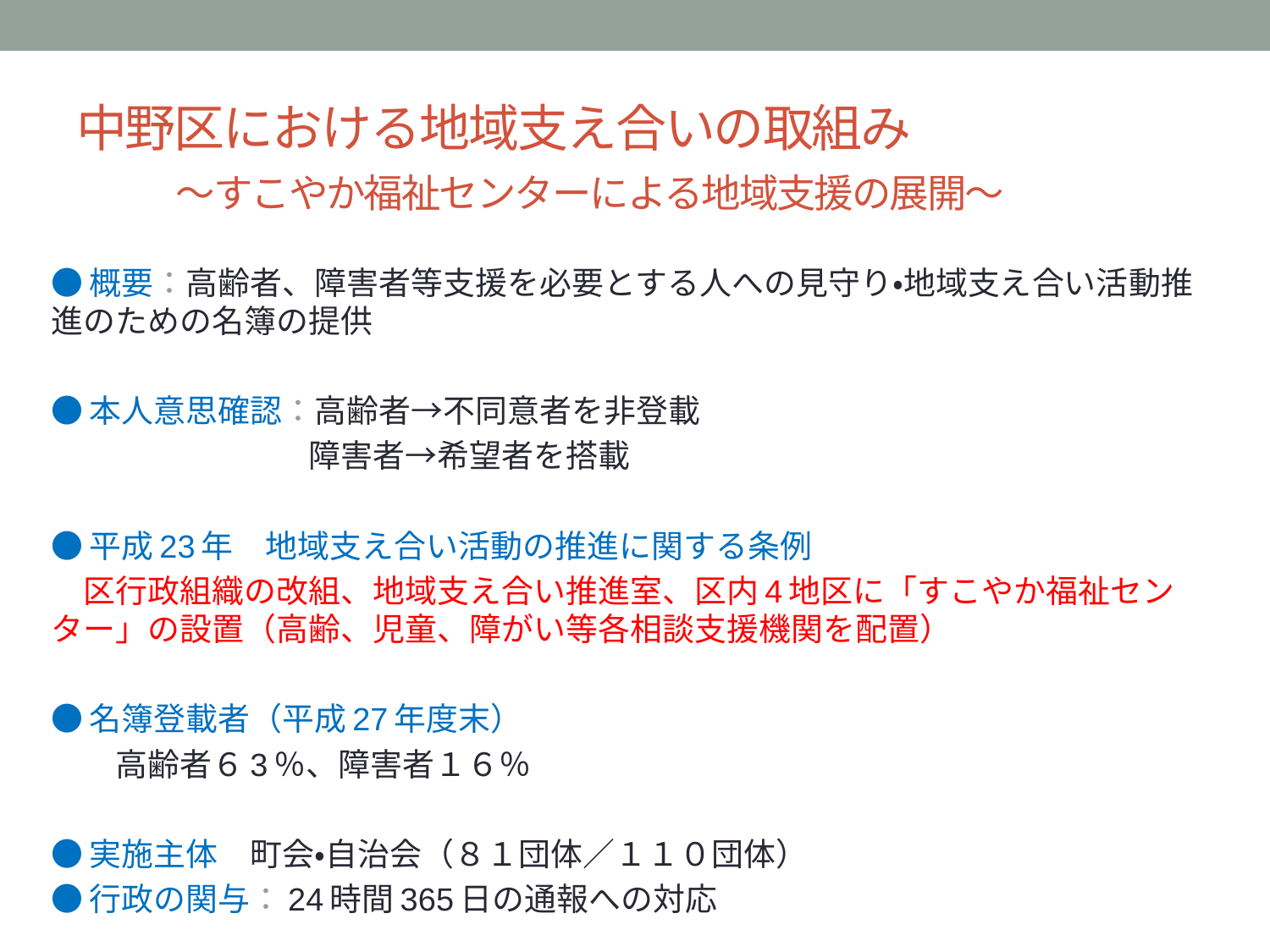

# 中野区における地域支え合いの取組み 　　～すこやか福祉センターによる地域支援の展開～
●概要：高齢者、障害者等支援を必要とする人への見守り・地域支え合い活動推進のための名簿の提供

●本人意思確認：高齢者→不同意者を非登載
　　　　　　　　障害者→希望者を搭載

●平成23年　地域支え合い活動の推進に関する条例
　区行政組織の改組、地域支え合い推進室、区内4地区に「すこやか福祉センター」の設置（高齢、児童、障がい等各相談支援機関を配置）

●名簿登載者（平成27年度末）
　　高齢者６3％、障害者１６％

●実施主体　町会・自治会（８１団体／１１０団体）
●行政の関与：24時間365日の通報への対応